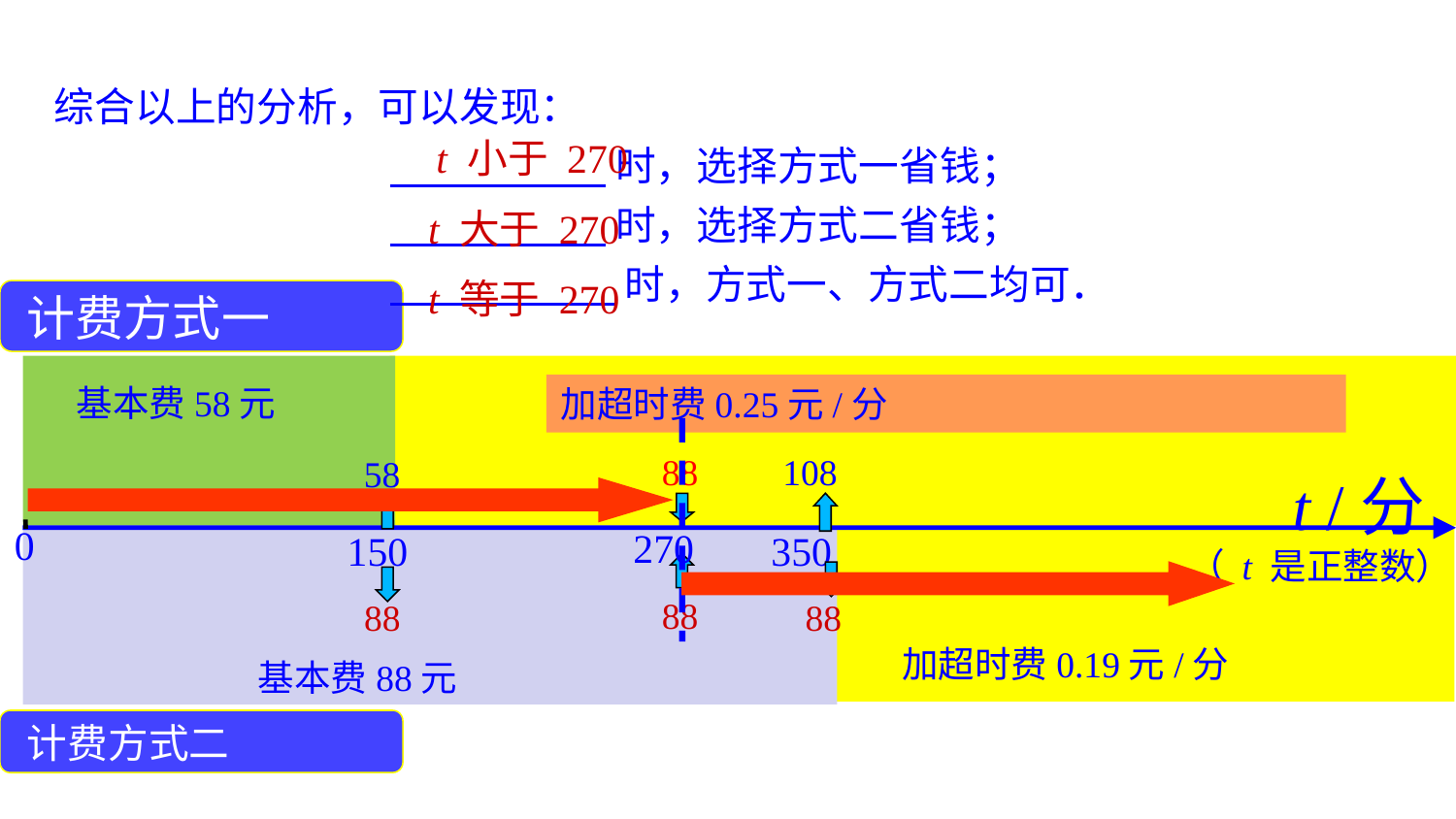

综合以上的分析，可以发现：
t 小于 270
                        时，选择方式一省钱；
                        时，选择方式二省钱；
                         时，方式一、方式二均可．
t 大于 270
t 等于 270

计费方式一

  基本费58元

加超时费0.25元/分

108
88
58
t /分

加超时费0.19元/分
0
270
150
350

基本费88元
（ t 是正整数）

88
88
88

计费方式二